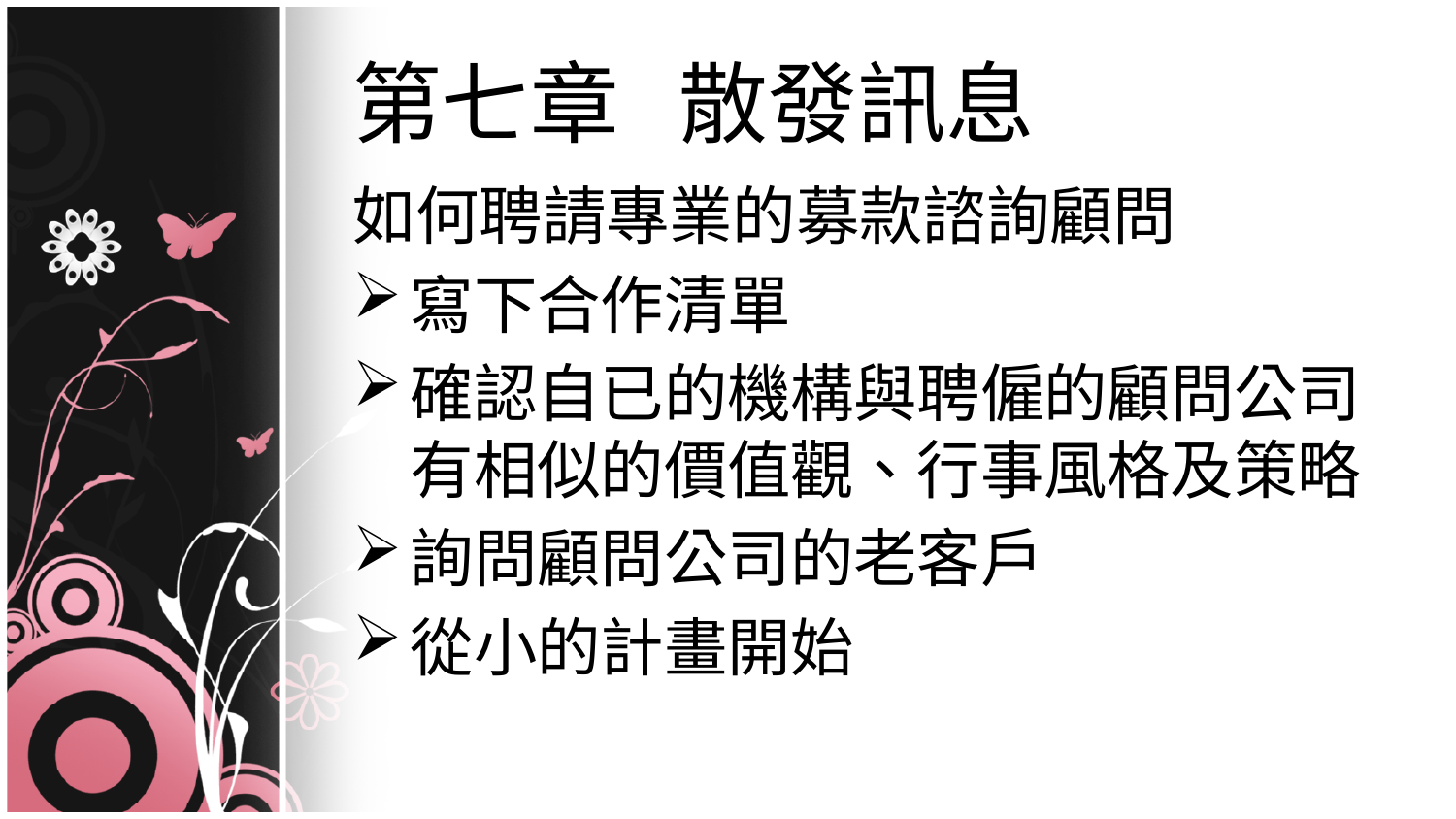

# 第七章   散發訊息
如何聘請專業的募款諮詢顧問
寫下合作清單
確認自已的機構與聘僱的顧問公司有相似的價值觀、行事風格及策略
詢問顧問公司的老客戶
從小的計畫開始